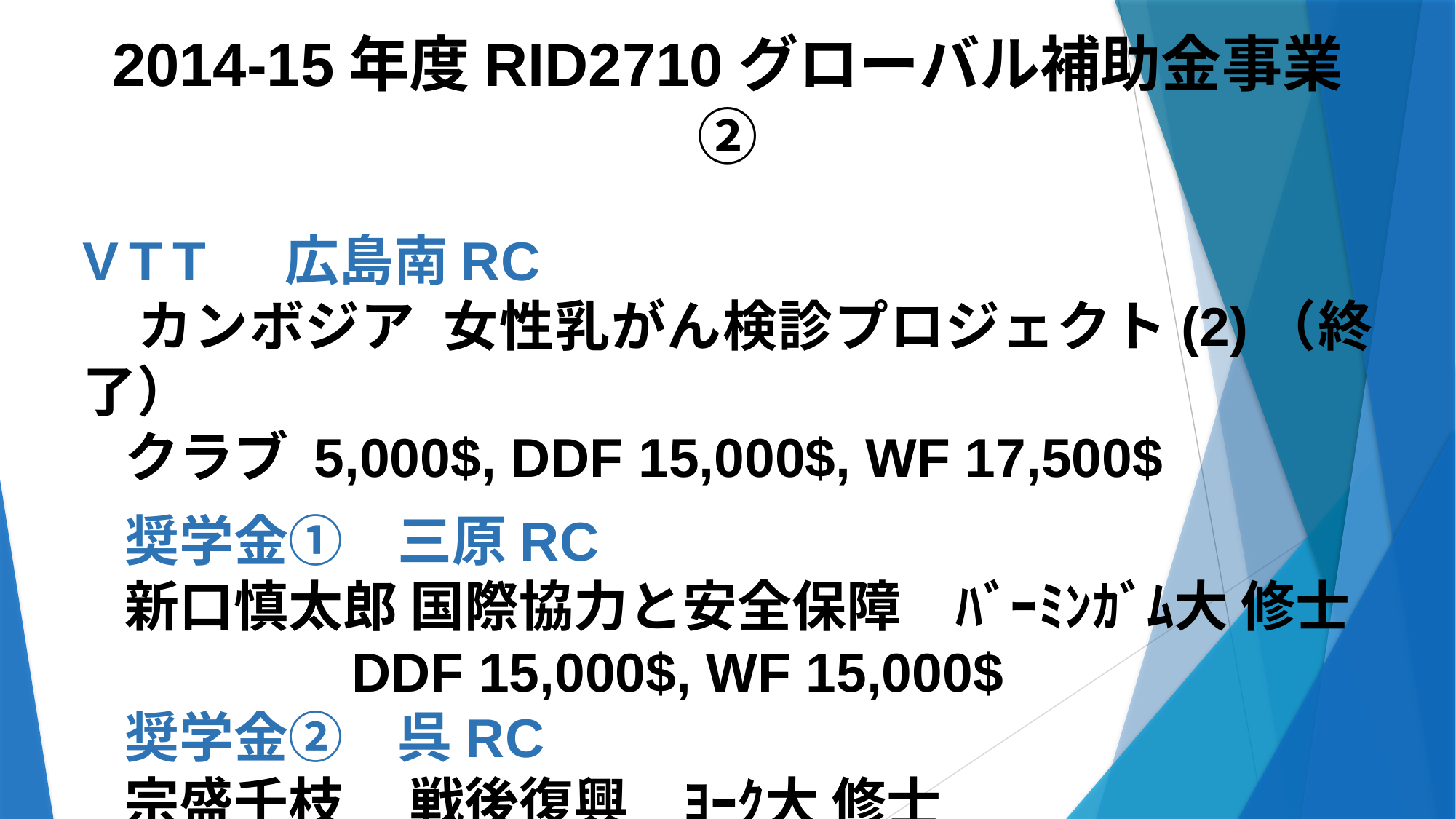

2014-15年度RID2710グローバル補助金事業②

VTT　広島南RC
　カンボジア  女性乳がん検診プロジェクト(2)（終了）
クラブ 5,000$, DDF 15,000$, WF 17,500$
奨学金①　三原RC
新口慎太郎 国際協力と安全保障　ﾊﾞｰﾐﾝｶﾞﾑ大 修士
               DDF 15,000$, WF 15,000$
奨学金②　呉RC
宗盛千枝　 戦後復興　ﾖｰｸ大 修士
               DDF 15,000$, WF 15,000$